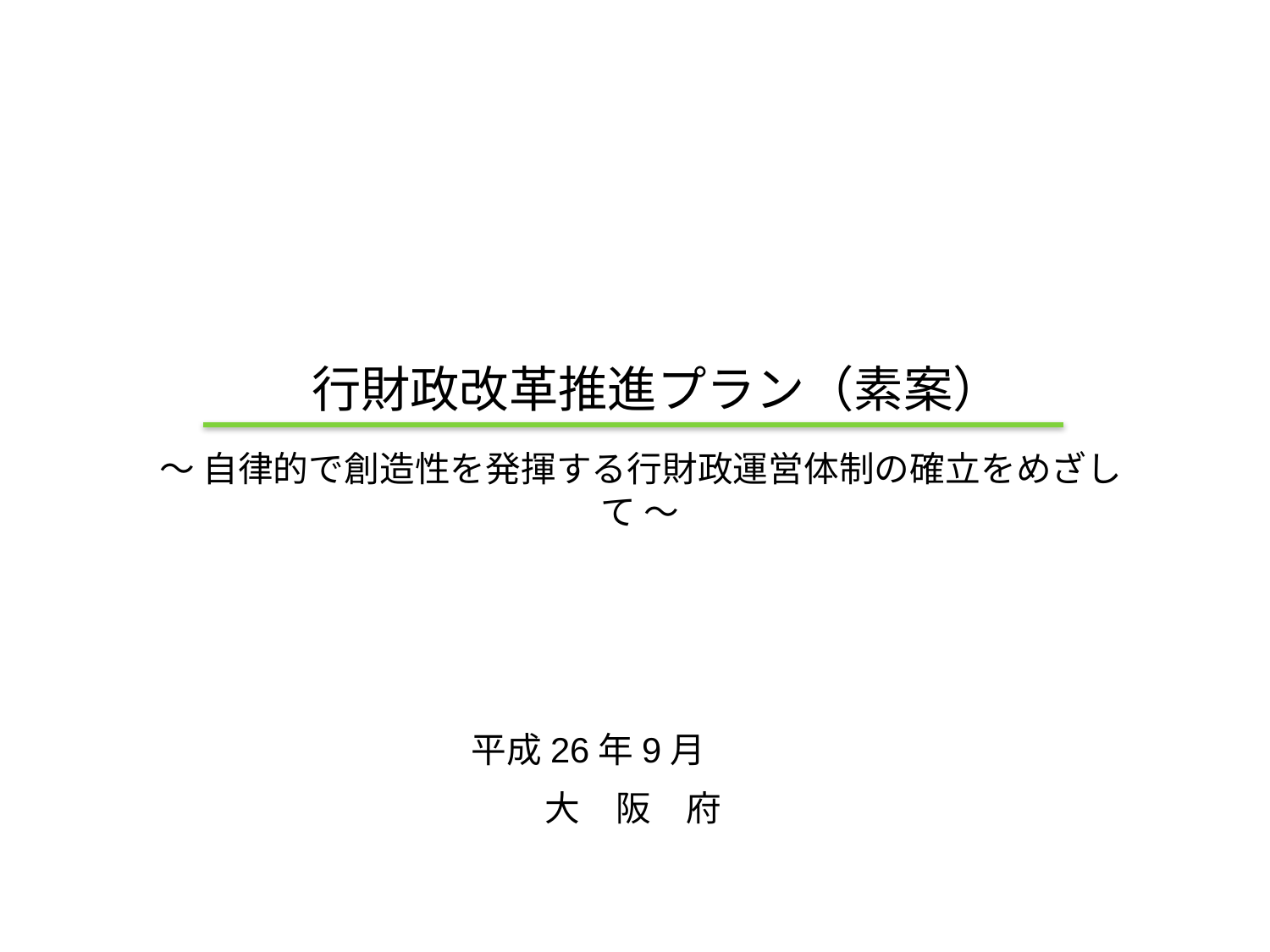

行財政改革推進プラン（素案）

～ 自律的で創造性を発揮する行財政運営体制の確立をめざして ～
平成26年9月
大　阪　府